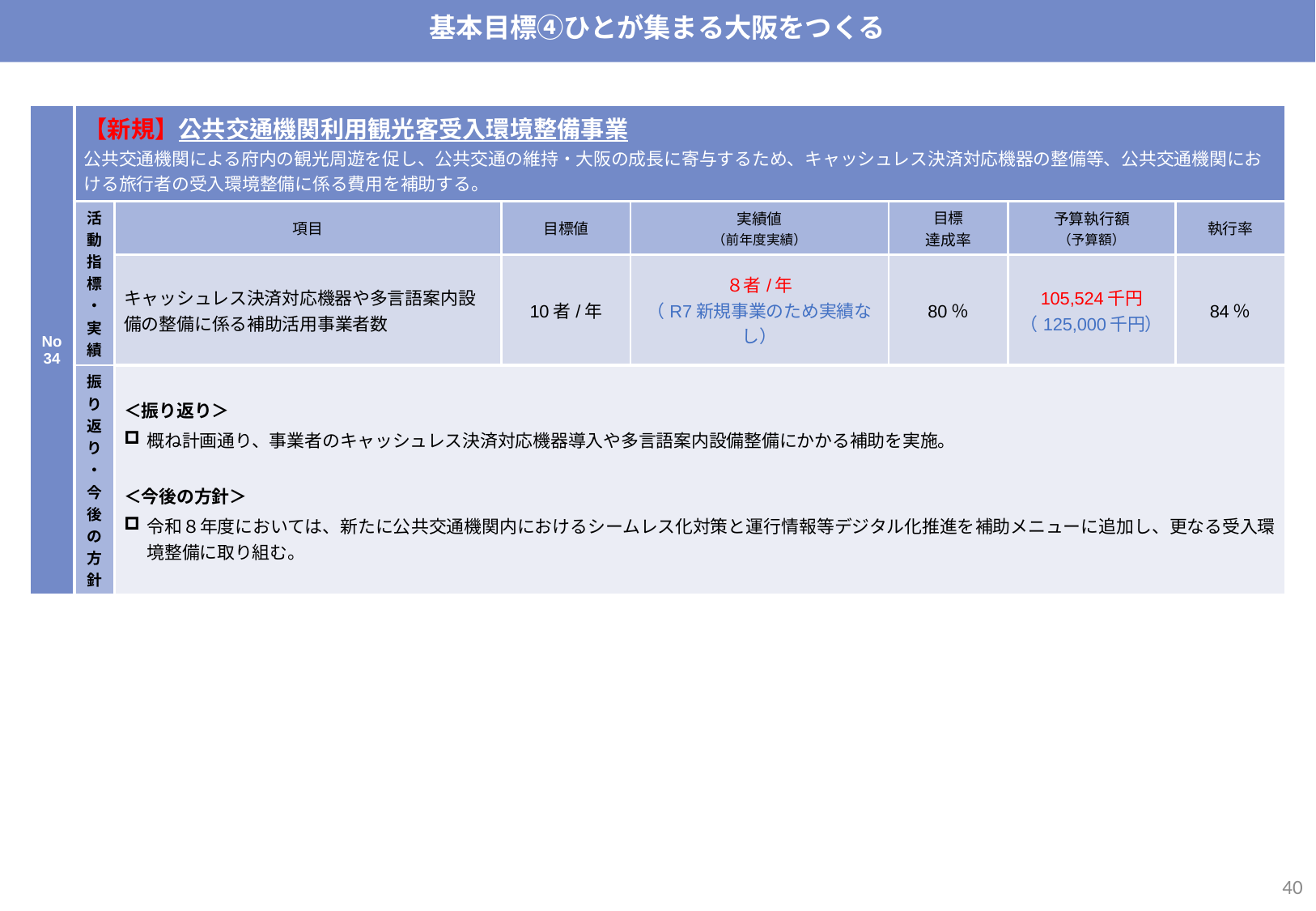

基本目標④ひとが集まる大阪をつくる
| No34 | 【新規】公共交通機関利用観光客受入環境整備事業 公共交通機関による府内の観光周遊を促し、公共交通の維持・大阪の成長に寄与するため、キャッシュレス決済対応機器の整備等、公共交通機関における旅行者の受入環境整備に係る費用を補助する。 |  |  |  |  | ぶどう狩りやワイン産地の見学など着地型観光による「大阪の食」のプロモーションの他、観光コンテンツと連携することにより府内周辺部への流れを創出し、その地域でしかできない「大阪の食」の体験を創出する。また、コロナ禍を踏まえたデジタル技術の活用による非対面型のプロモーションやマッチング商談会により海外市場の開拓を図り、海外販路拡大をめざす生産者等の支援を行う。※令和3年度事業を繰越実施。 |  |
| --- | --- | --- | --- | --- | --- | --- | --- |
|  | 活動指標・実績 | 項目 | 目標値 | 実績値 （前年度実績） | 目標 達成率 | 予算執行額 （予算額） | 執行率 |
|  |  | キャッシュレス決済対応機器や多言語案内設備の整備に係る補助活用事業者数 | 10者/年 | ８者/年 （R7新規事業のため実績なし） | 80％ | 105,524千円 （125,000千円） | 84％ |
|  | 振り返り・ 今後の方針 | ＜振り返り＞ 概ね計画通り、事業者のキャッシュレス決済対応機器導入や多言語案内設備整備にかかる補助を実施。 ＜今後の方針＞ 令和８年度においては、新たに公共交通機関内におけるシームレス化対策と運行情報等デジタル化推進を補助メニューに追加し、更なる受入環境整備に取り組む。 |  |  |  |  |  |
40